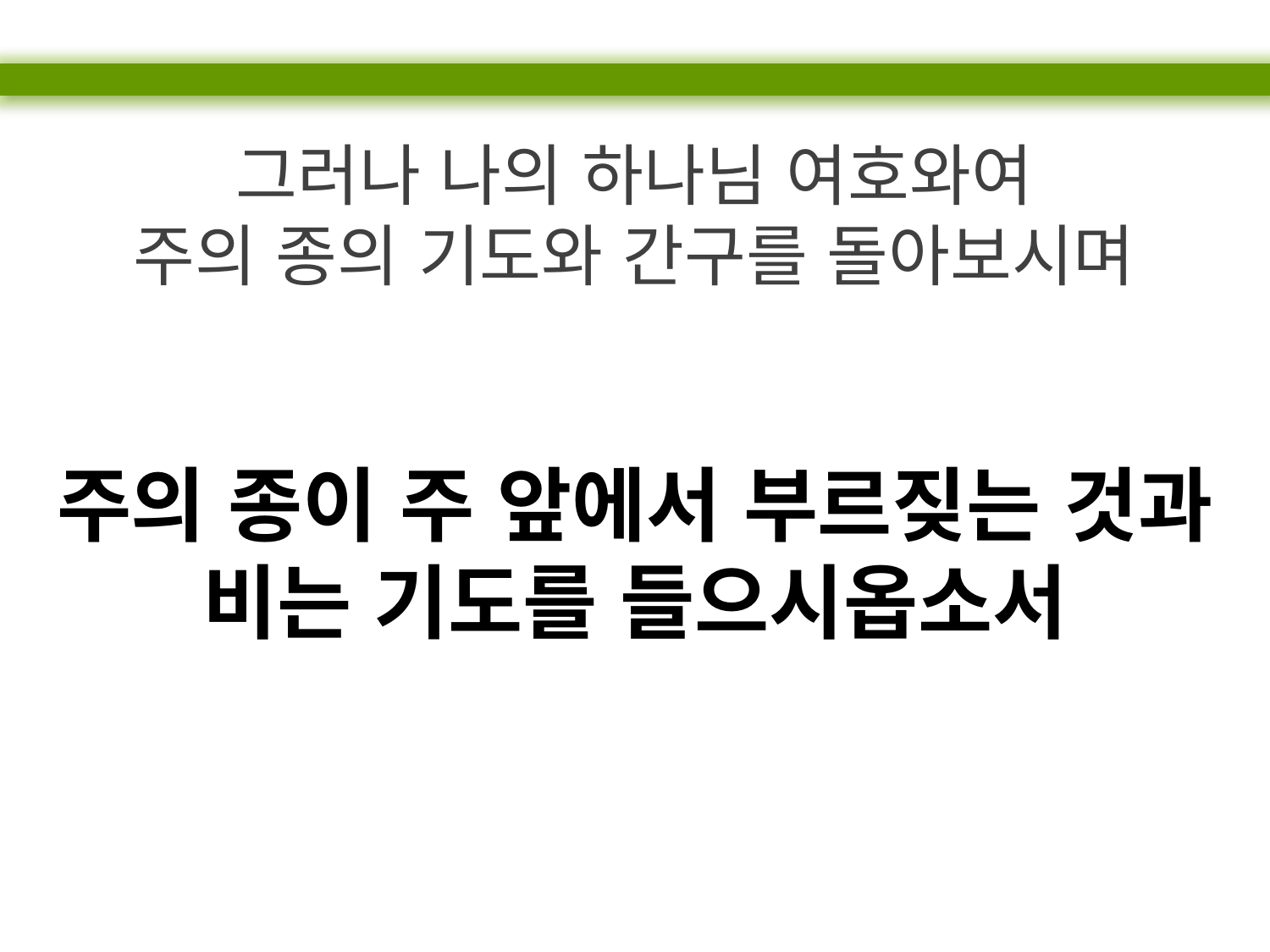

그러나 나의 하나님 여호와여
주의 종의 기도와 간구를 돌아보시며
주의 종이 주 앞에서 부르짖는 것과
비는 기도를 들으시옵소서